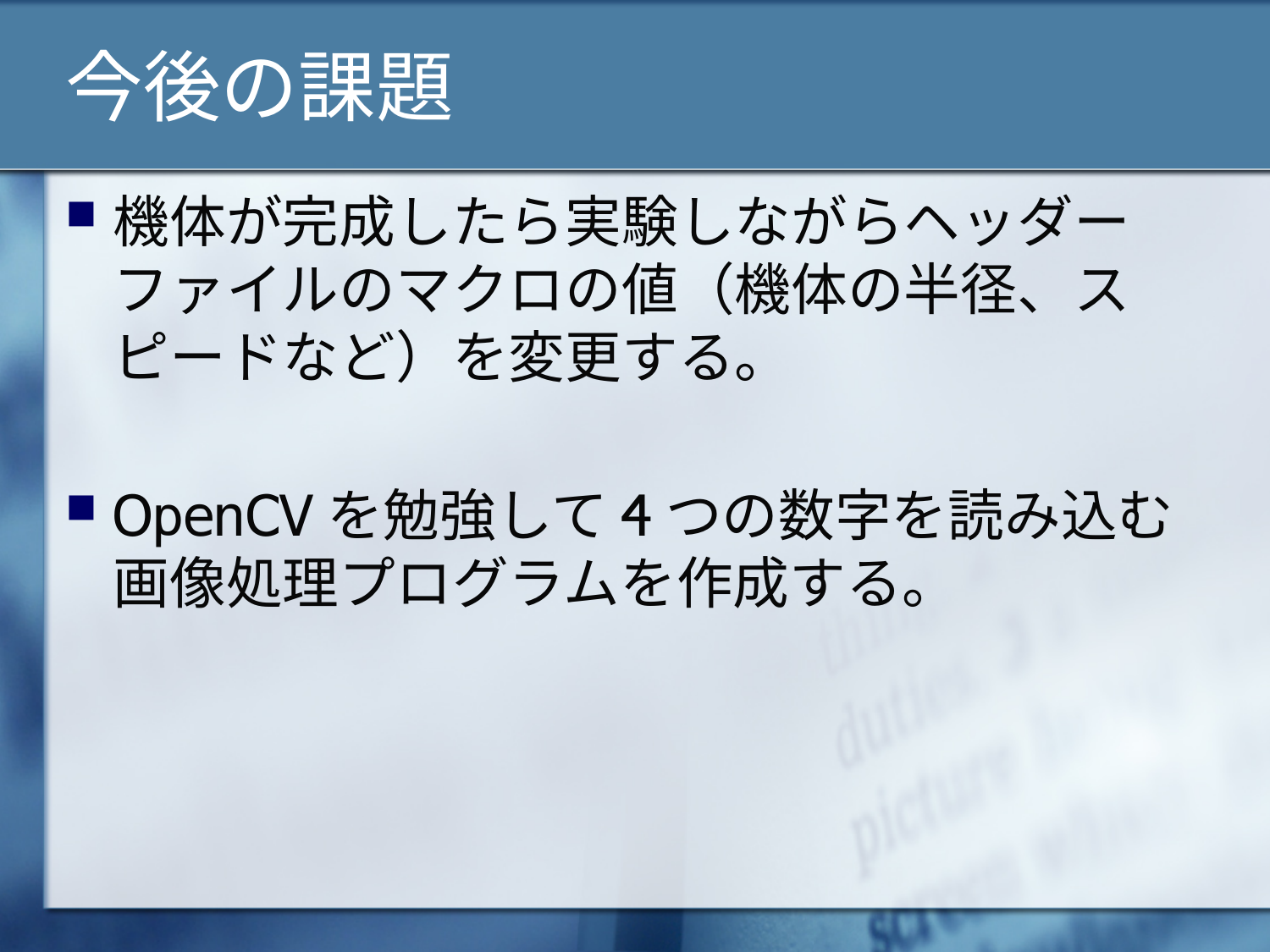

# 今後の課題
機体が完成したら実験しながらヘッダーファイルのマクロの値（機体の半径、スピードなど）を変更する。

OpenCVを勉強して4つの数字を読み込む画像処理プログラムを作成する。